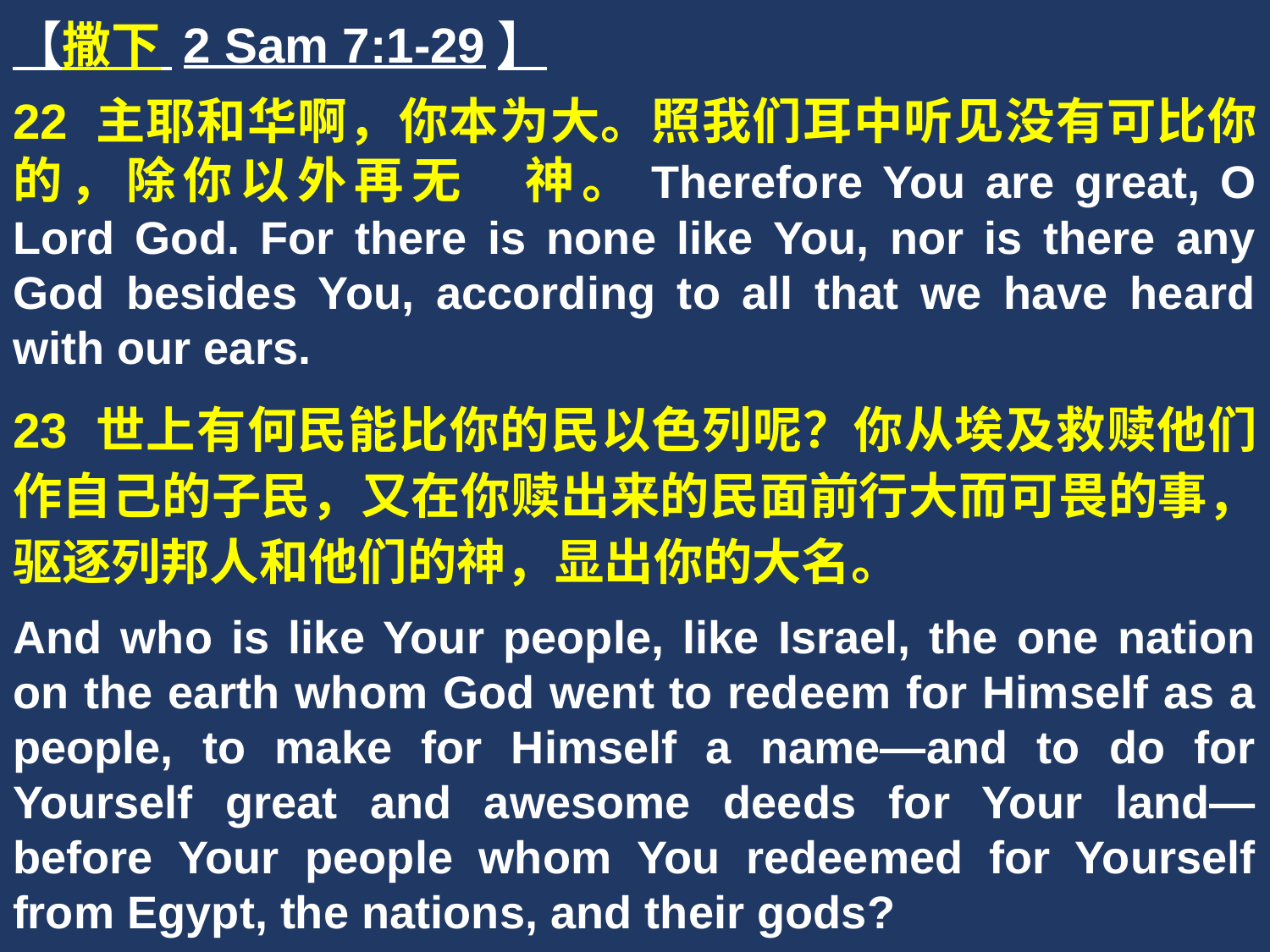

【撒下 2 Sam 7:1-29】
22 主耶和华啊，你本为大。照我们耳中听见没有可比你的，除你以外再无　神。Therefore You are great, O Lord God. For there is none like You, nor is there any God besides You, according to all that we have heard with our ears.
23 世上有何民能比你的民以色列呢？你从埃及救赎他们作自己的子民，又在你赎出来的民面前行大而可畏的事，驱逐列邦人和他们的神，显出你的大名。
And who is like Your people, like Israel, the one nation on the earth whom God went to redeem for Himself as a people, to make for Himself a name—and to do for Yourself great and awesome deeds for Your land—before Your people whom You redeemed for Yourself from Egypt, the nations, and their gods?